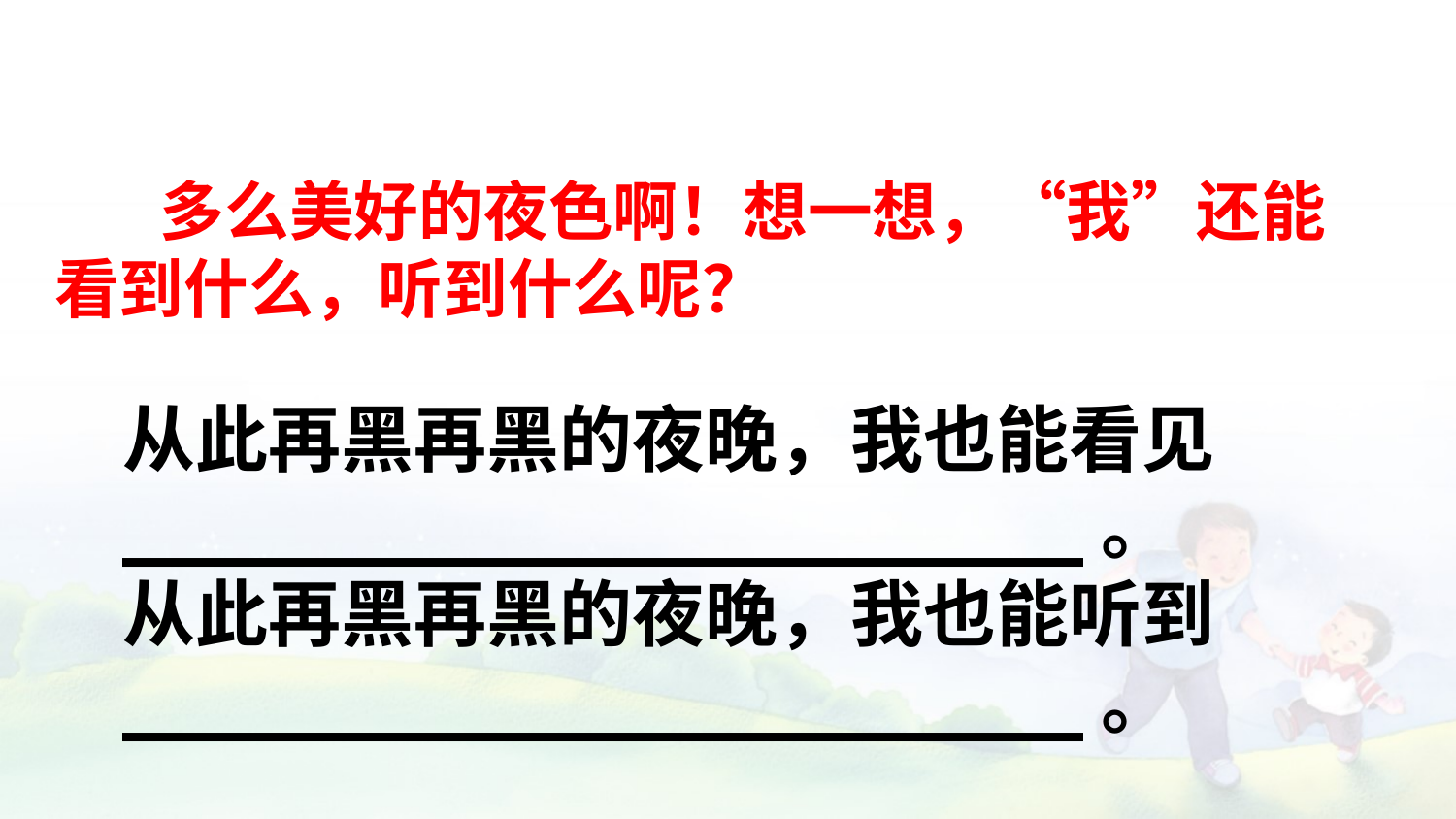

多么美好的夜色啊！想一想，“我”还能看到什么，听到什么呢？
从此再黑再黑的夜晚，我也能看见______________________。
从此再黑再黑的夜晚，我也能听到
______________________。